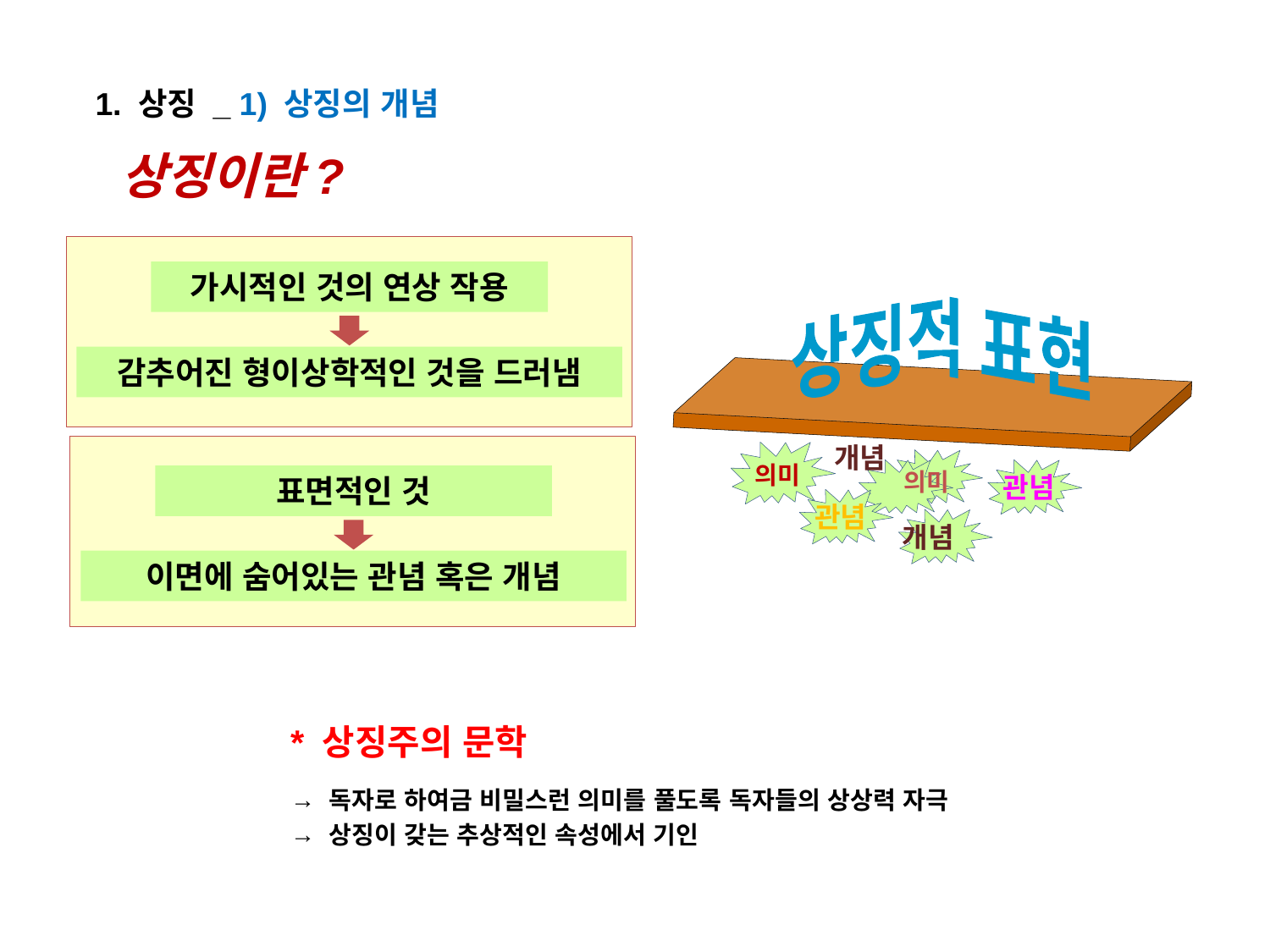

1. 상징 _ 1) 상징의 개념
상징이란?

가시적인 것의 연상 작용

감추어진 형이상학적인 것을 드러냄

상징적 표현

개념

의미

의미
관념

관념

개념

표면적인 것

이면에 숨어있는 관념 혹은 개념
* 상징주의 문학

 독자로 하여금 비밀스런 의미를 풀도록 독자들의 상상력 자극
 상징이 갖는 추상적인 속성에서 기인